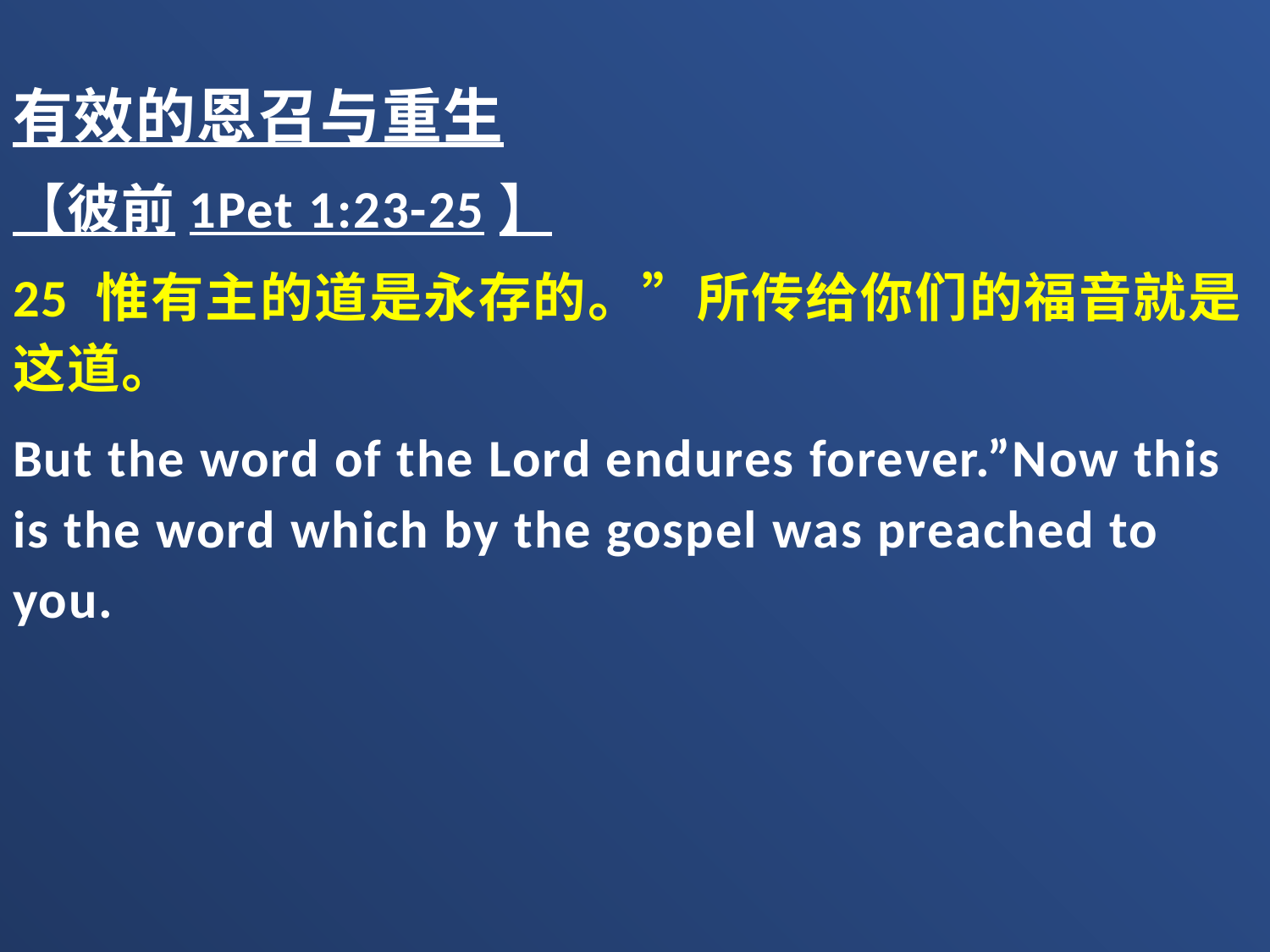

有效的恩召与重生
【彼前1Pet 1:23-25】
25 惟有主的道是永存的。”所传给你们的福音就是这道。
But the word of the Lord endures forever.”Now this is the word which by the gospel was preached to you.